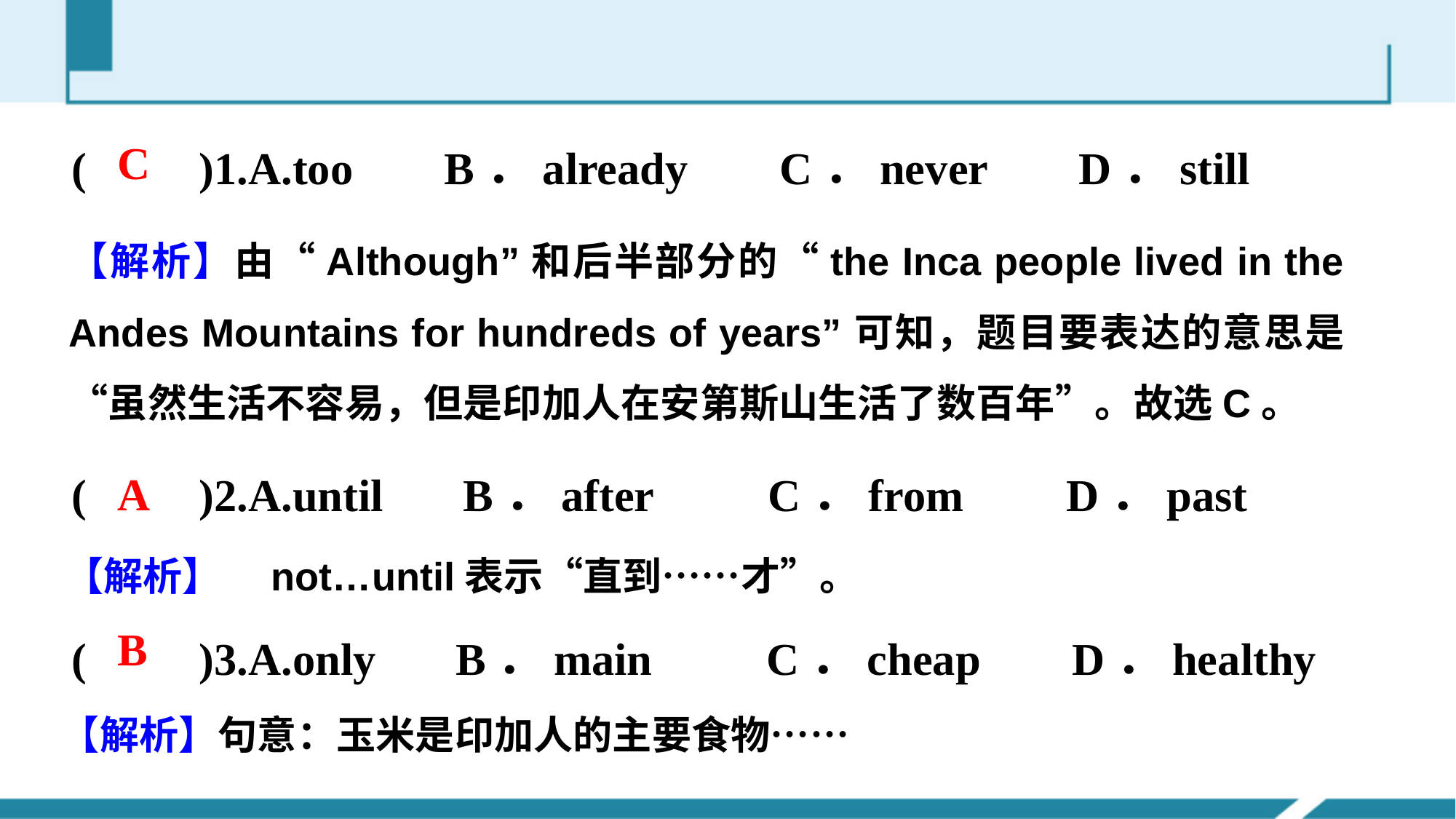

(　　)1.A.too        B．already        C．never        D．still

(　　)2.A.until       B．after          C．from         D．past

(　　)3.A.only       B．main          C．cheap        D．healthy

C
【解析】由“Although”和后半部分的“the Inca people lived in the Andes Mountains for hundreds of years”可知，题目要表达的意思是“虽然生活不容易，但是印加人在安第斯山生活了数百年”。故选C。
A
【解析】　not…until表示“直到……才”。
B
【解析】句意：玉米是印加人的主要食物……